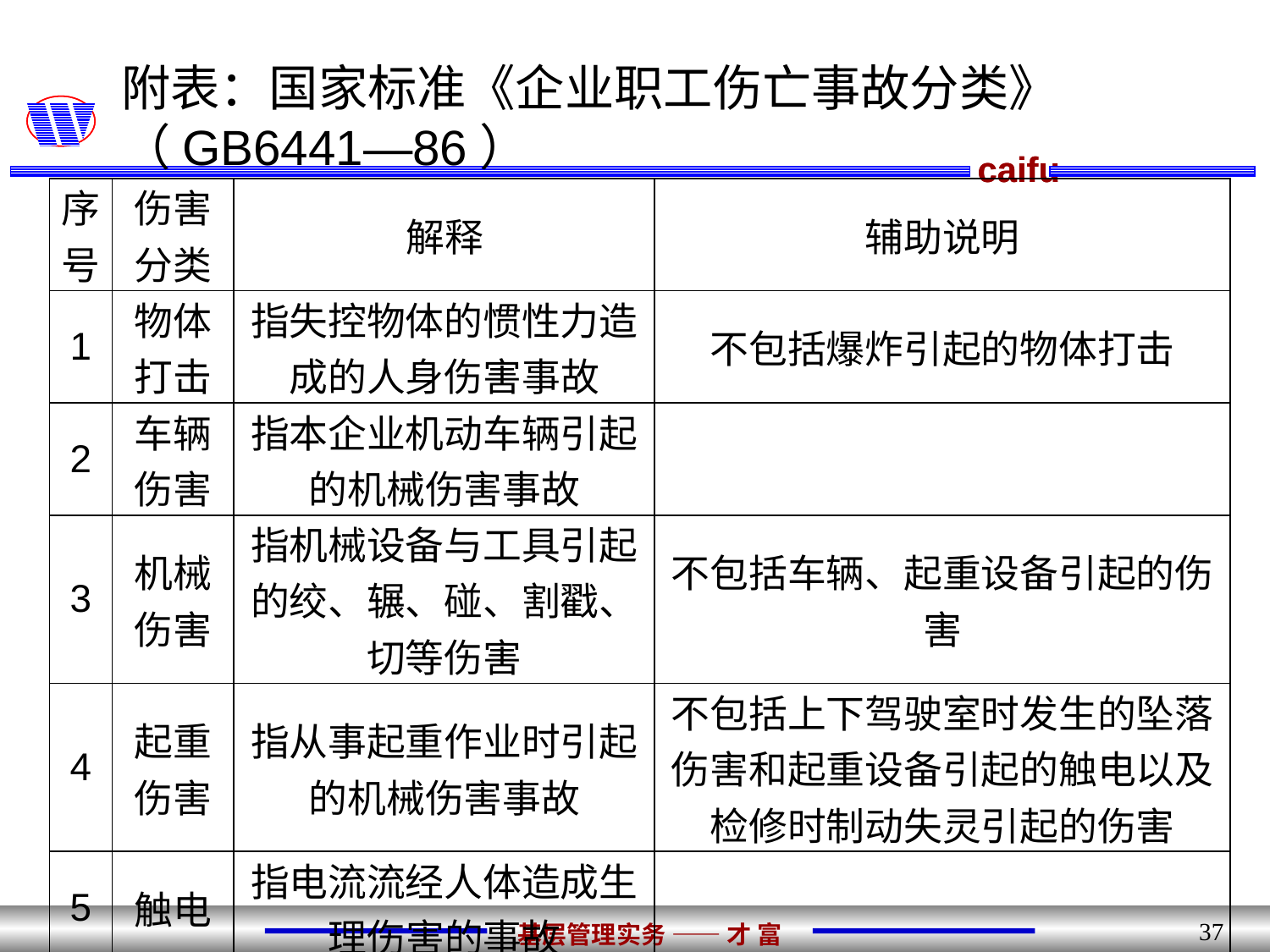

# 附表：国家标准《企业职工伤亡事故分类》（GB6441—86）
| 序号 | 伤害分类 | 解释 | 辅助说明 |
| --- | --- | --- | --- |
| 1 | 物体打击 | 指失控物体的惯性力造成的人身伤害事故 | 不包括爆炸引起的物体打击 |
| 2 | 车辆伤害 | 指本企业机动车辆引起的机械伤害事故 |  |
| 3 | 机械伤害 | 指机械设备与工具引起的绞、辗、碰、割戳、切等伤害 | 不包括车辆、起重设备引起的伤害 |
| 4 | 起重伤害 | 指从事起重作业时引起的机械伤害事故 | 不包括上下驾驶室时发生的坠落伤害和起重设备引起的触电以及检修时制动失灵引起的伤害 |
| 5 | 触电 | 指电流流经人体造成生理伤害的事故 |  |